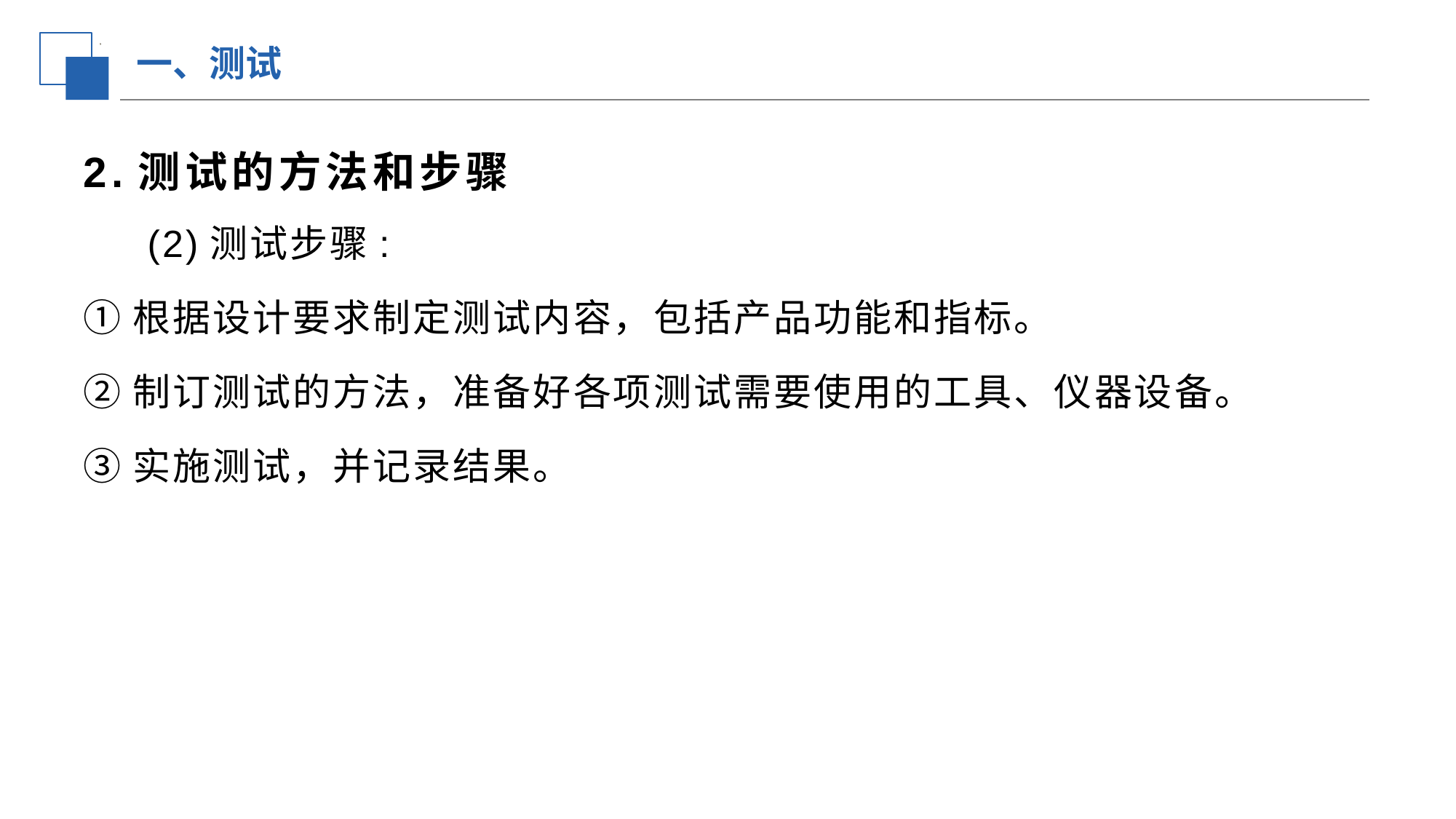

一、测试
2.测试的方法和步骤
     (2)测试步骤:
①根据设计要求制定测试内容，包括产品功能和指标。
②制订测试的方法，准备好各项测试需要使用的工具、仪器设备。
③实施测试，并记录结果。